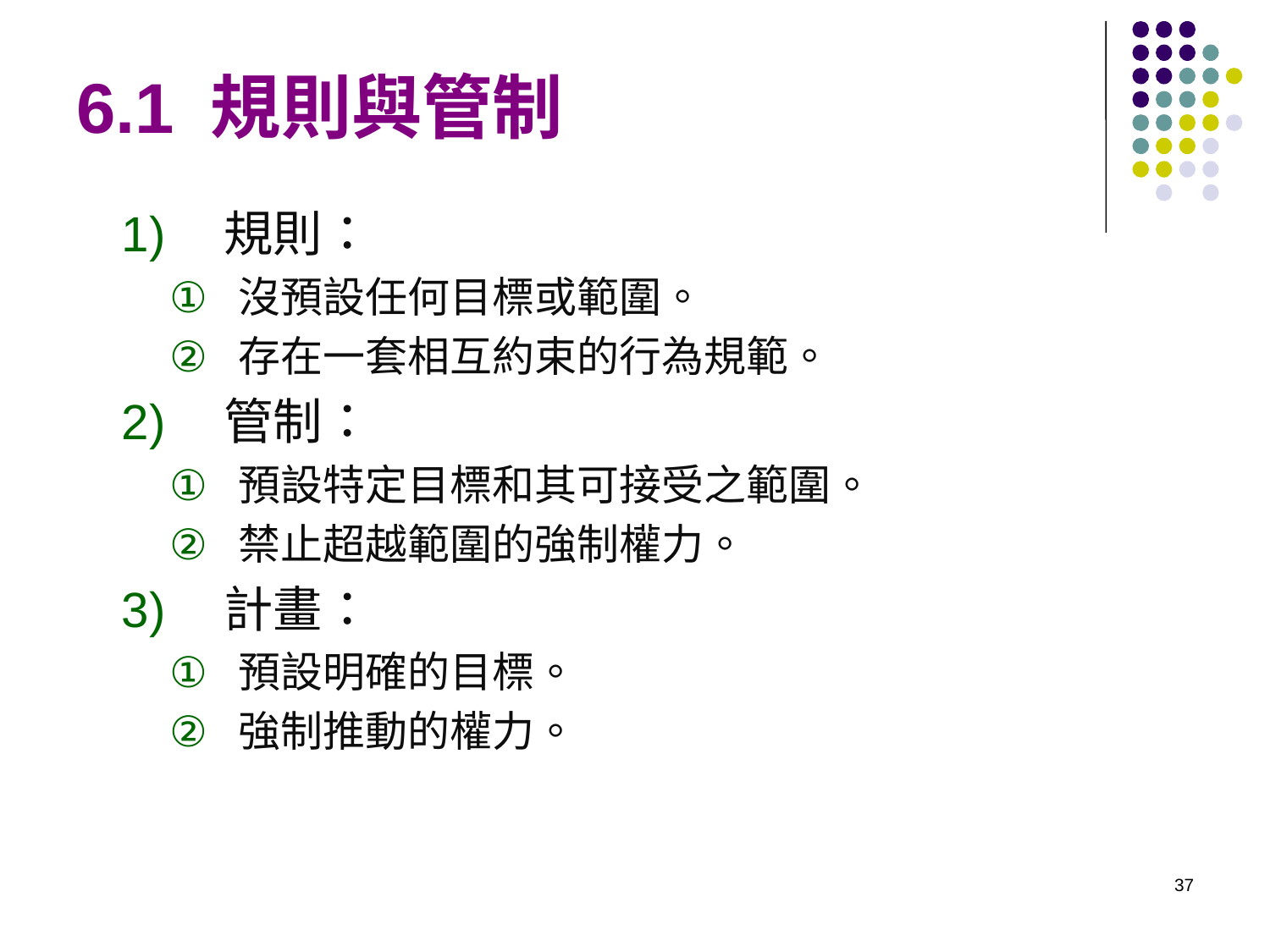

# 6.1 規則與管制
規則：
沒預設任何目標或範圍。
存在一套相互約束的行為規範。
管制：
預設特定目標和其可接受之範圍。
禁止超越範圍的強制權力。
計畫：
預設明確的目標。
強制推動的權力。

37